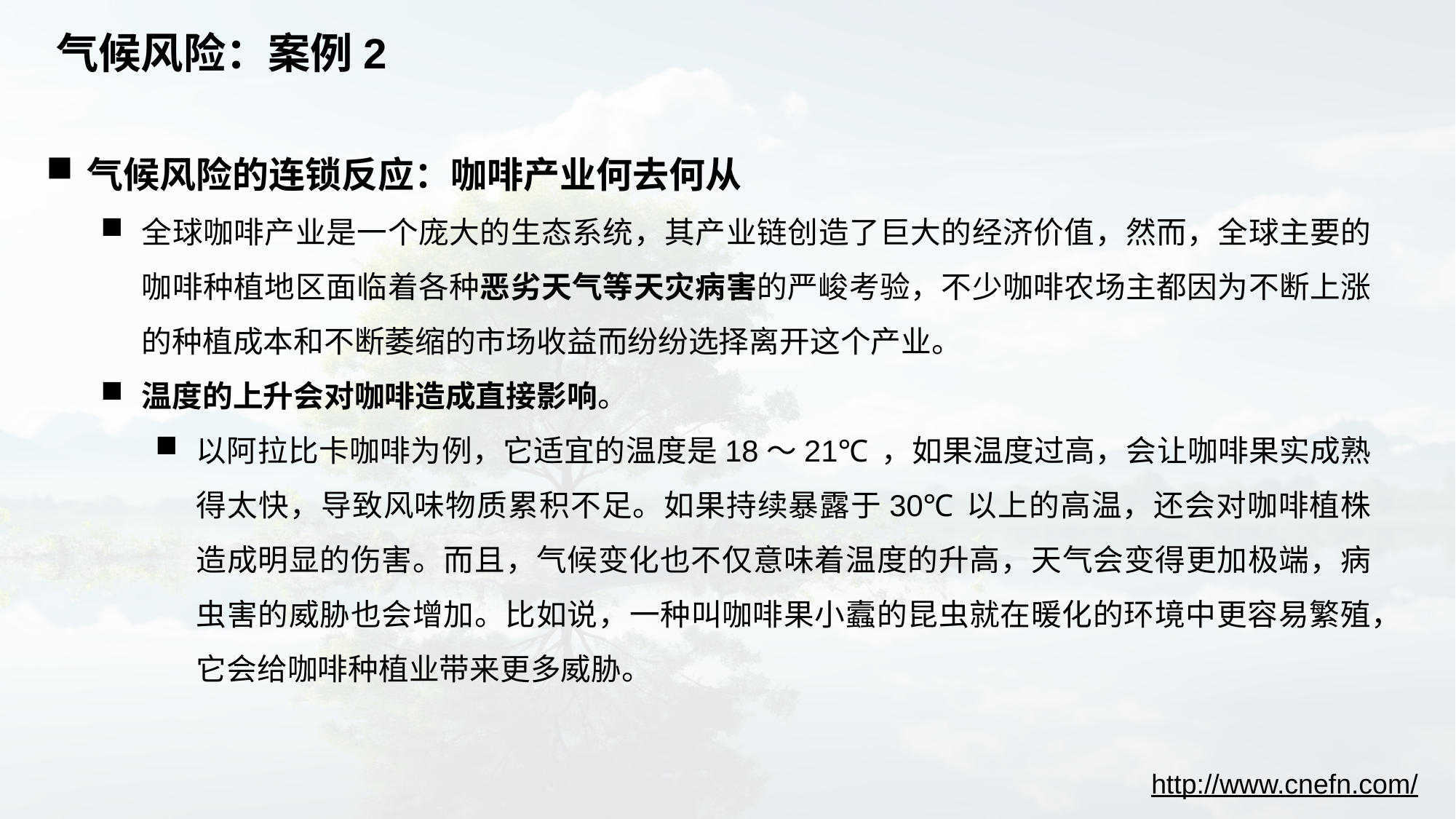

# 气候风险：案例2
气候风险的连锁反应：咖啡产业何去何从
全球咖啡产业是一个庞大的生态系统，其产业链创造了巨大的经济价值，然而，全球主要的咖啡种植地区面临着各种恶劣天气等天灾病害的严峻考验，不少咖啡农场主都因为不断上涨的种植成本和不断萎缩的市场收益而纷纷选择离开这个产业。
温度的上升会对咖啡造成直接影响。
以阿拉比卡咖啡为例，它适宜的温度是18～21℃，如果温度过高，会让咖啡果实成熟得太快，导致风味物质累积不足。如果持续暴露于30℃以上的高温，还会对咖啡植株造成明显的伤害。而且，气候变化也不仅意味着温度的升高，天气会变得更加极端，病虫害的威胁也会增加。比如说，一种叫咖啡果小蠧的昆虫就在暖化的环境中更容易繁殖，它会给咖啡种植业带来更多威胁。